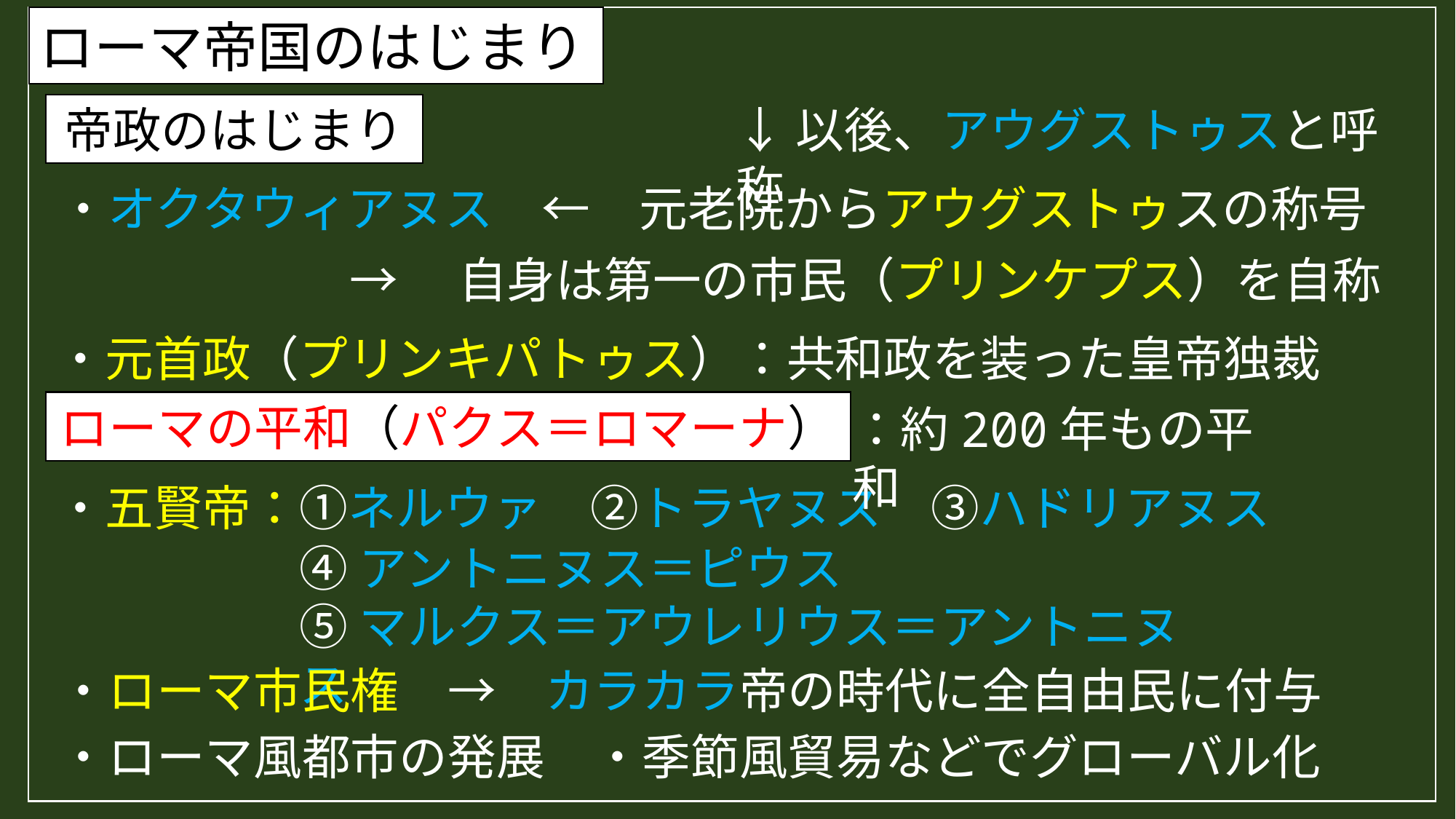

ローマ帝国のはじまり
帝政のはじまり
↓以後、アウグストゥスと呼称
・オクタウィアヌス　←　元老院からアウグストゥスの称号
→　自身は第一の市民（プリンケプス）を自称
・元首政（プリンキパトゥス）：共和政を装った皇帝独裁
ローマの平和（パクス＝ロマーナ）
：約200年もの平和
・五賢帝：①ネルウァ　②トラヤヌス　③ハドリアヌス
④アントニヌス＝ピウス
⑤マルクス＝アウレリウス＝アントニヌス
・ローマ市民権　→　カラカラ帝の時代に全自由民に付与
・ローマ風都市の発展　・季節風貿易などでグローバル化